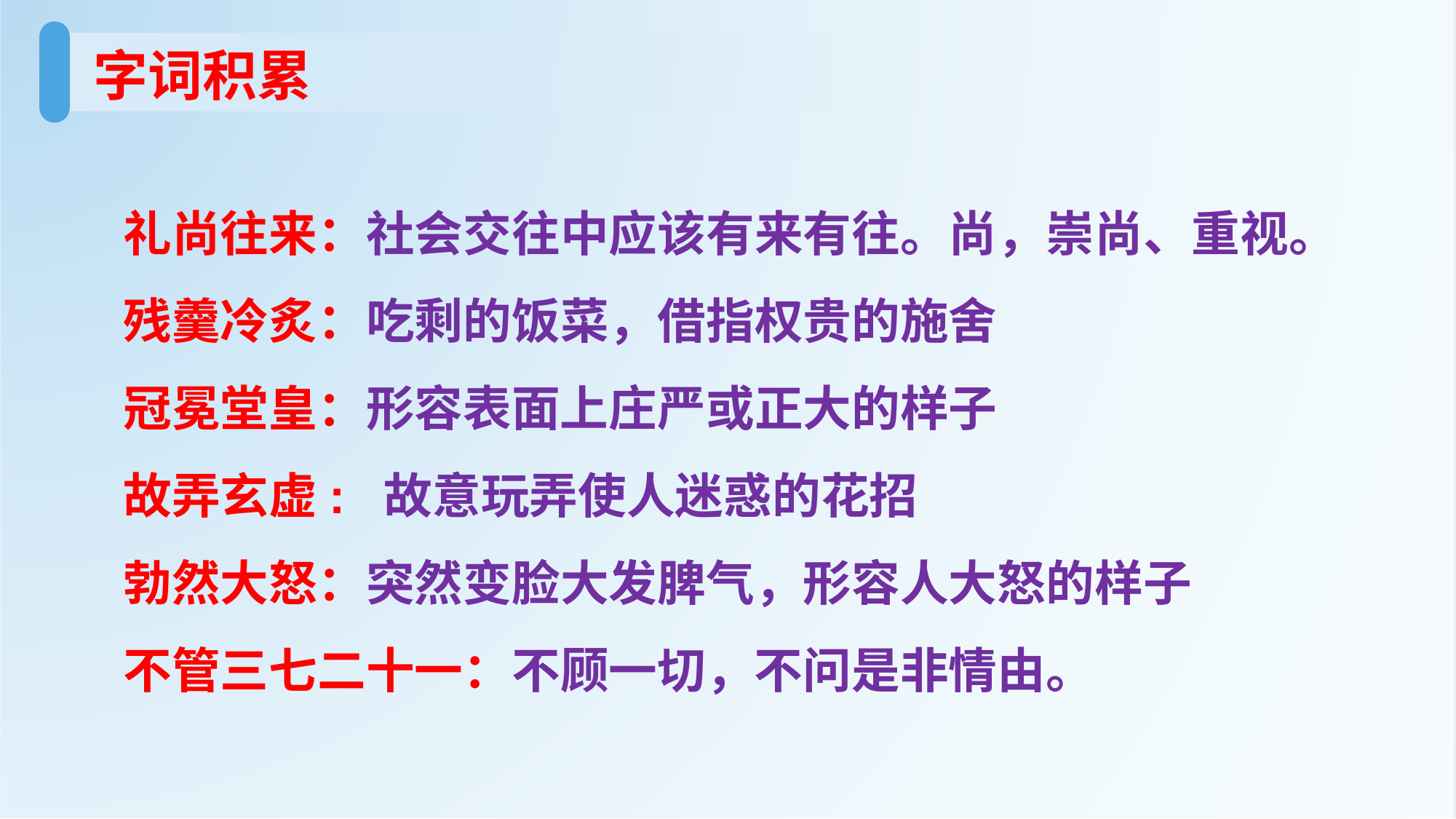

字词积累
礼尚往来：社会交往中应该有来有往。尚，崇尚、重视。
残羹冷炙：吃剩的饭菜，借指权贵的施舍
冠冕堂皇：形容表面上庄严或正大的样子
故弄玄虚:  故意玩弄使人迷惑的花招
勃然大怒：突然变脸大发脾气，形容人大怒的样子
不管三七二十一：不顾一切，不问是非情由。